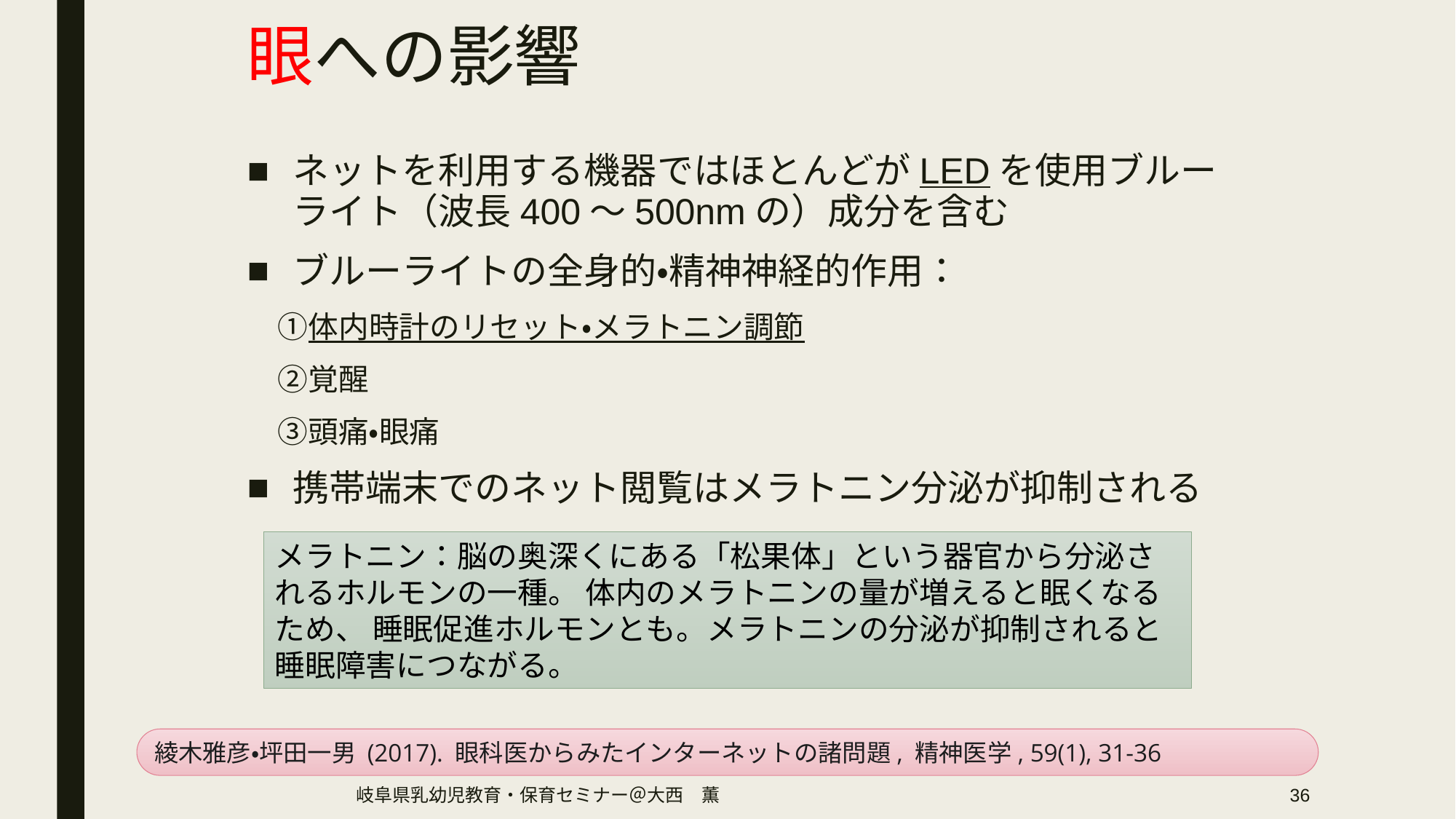

# 眼への影響
ネットを利用する機器ではほとんどがLEDを使用ブルーライト（波長400～500nmの）成分を含む
ブルーライトの全身的・精神神経的作用：
　①体内時計のリセット・メラトニン調節
　②覚醒
　③頭痛・眼痛
携帯端末でのネット閲覧はメラトニン分泌が抑制される

メラトニン：脳の奥深くにある「松果体」という器官から分泌されるホルモンの一種。 体内のメラトニンの量が増えると眠くなるため、 睡眠促進ホルモンとも。メラトニンの分泌が抑制されると睡眠障害につながる。
綾木雅彦・坪田一男 (2017). 眼科医からみたインターネットの諸問題, 精神医学, 59(1), 31-36
岐阜県乳幼児教育・保育セミナー＠大西　薫
36